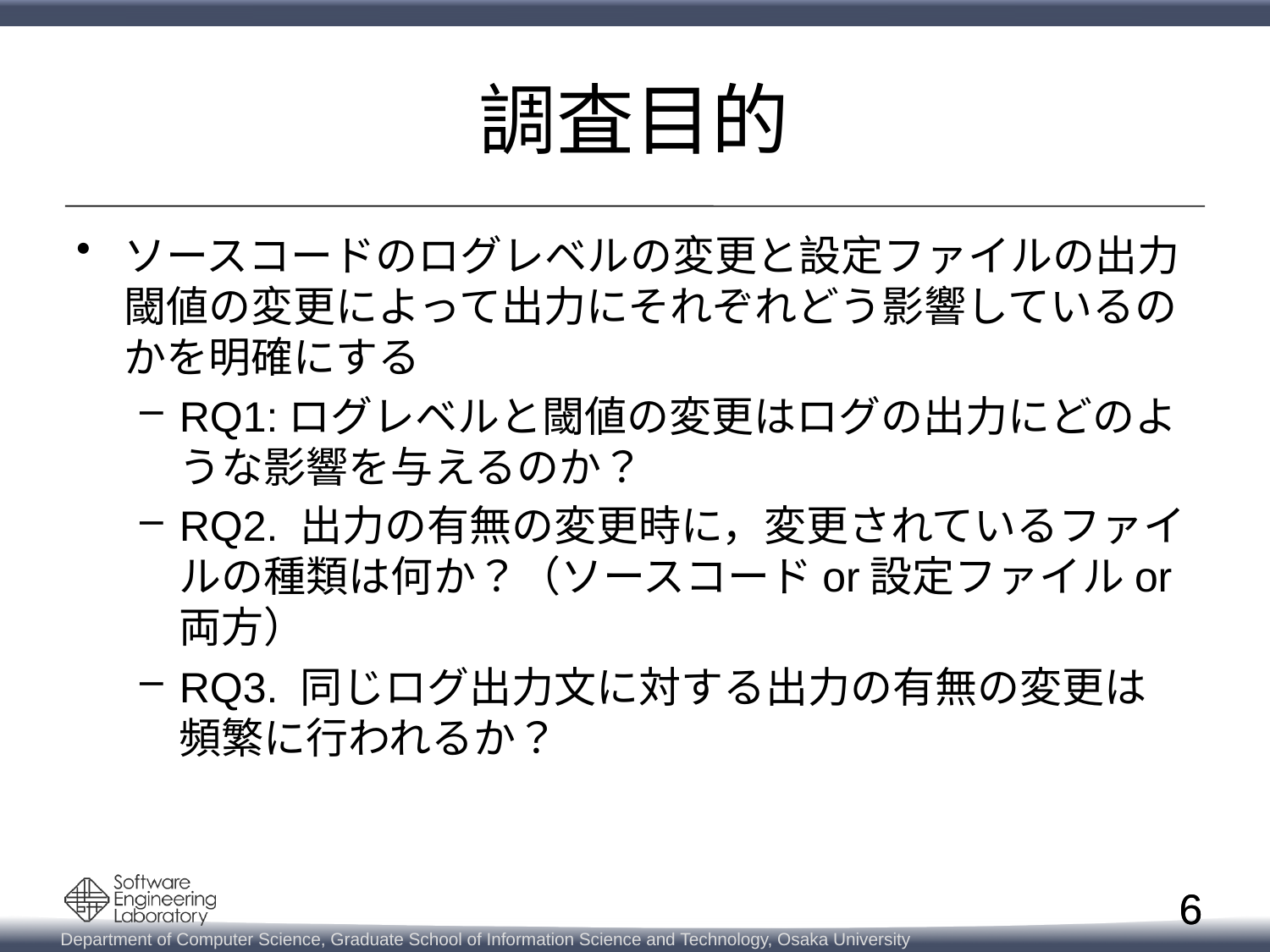

# 調査目的
ソースコードのログレベルの変更と設定ファイルの出力閾値の変更によって出力にそれぞれどう影響しているのかを明確にする
RQ1:ログレベルと閾値の変更はログの出力にどのような影響を与えるのか？
RQ2. 出力の有無の変更時に，変更されているファイルの種類は何か？（ソースコードor設定ファイルor両方）
RQ3. 同じログ出力文に対する出力の有無の変更は
頻繁に行われるか？

6
6